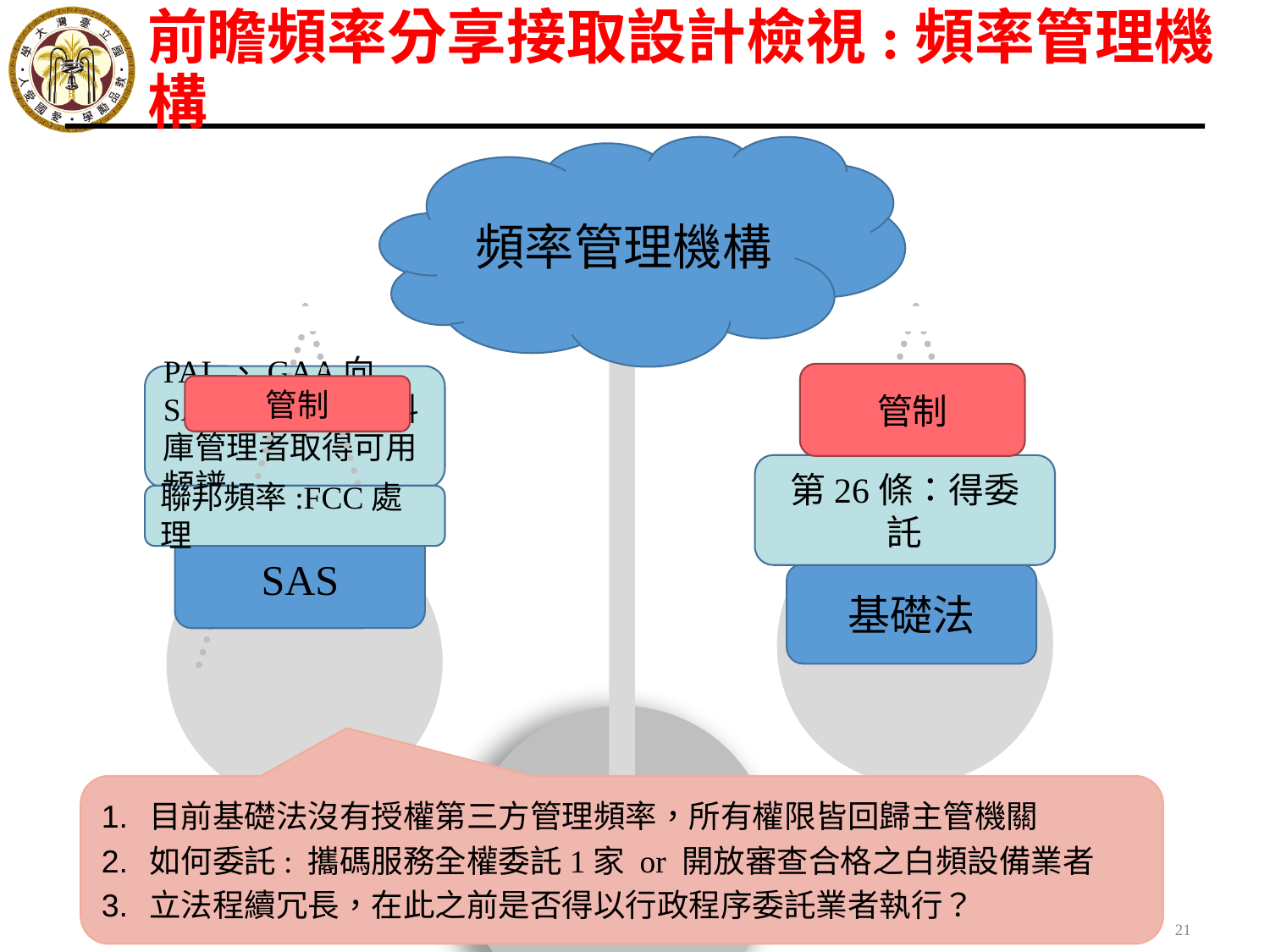

前瞻頻率分享接取設計檢視:頻率管理機構

頻率管理機構

管制
PAL、GAA向SAS管理者及資料庫管理者取得可用頻譜
管制
第26條：得委託
聯邦頻率:FCC處理
SAS
基礎法

目前基礎法沒有授權第三方管理頻率，所有權限皆回歸主管機關
如何委託: 攜碼服務全權委託1家 or 開放審查合格之白頻設備業者
立法程續冗長，在此之前是否得以行政程序委託業者執行？
21